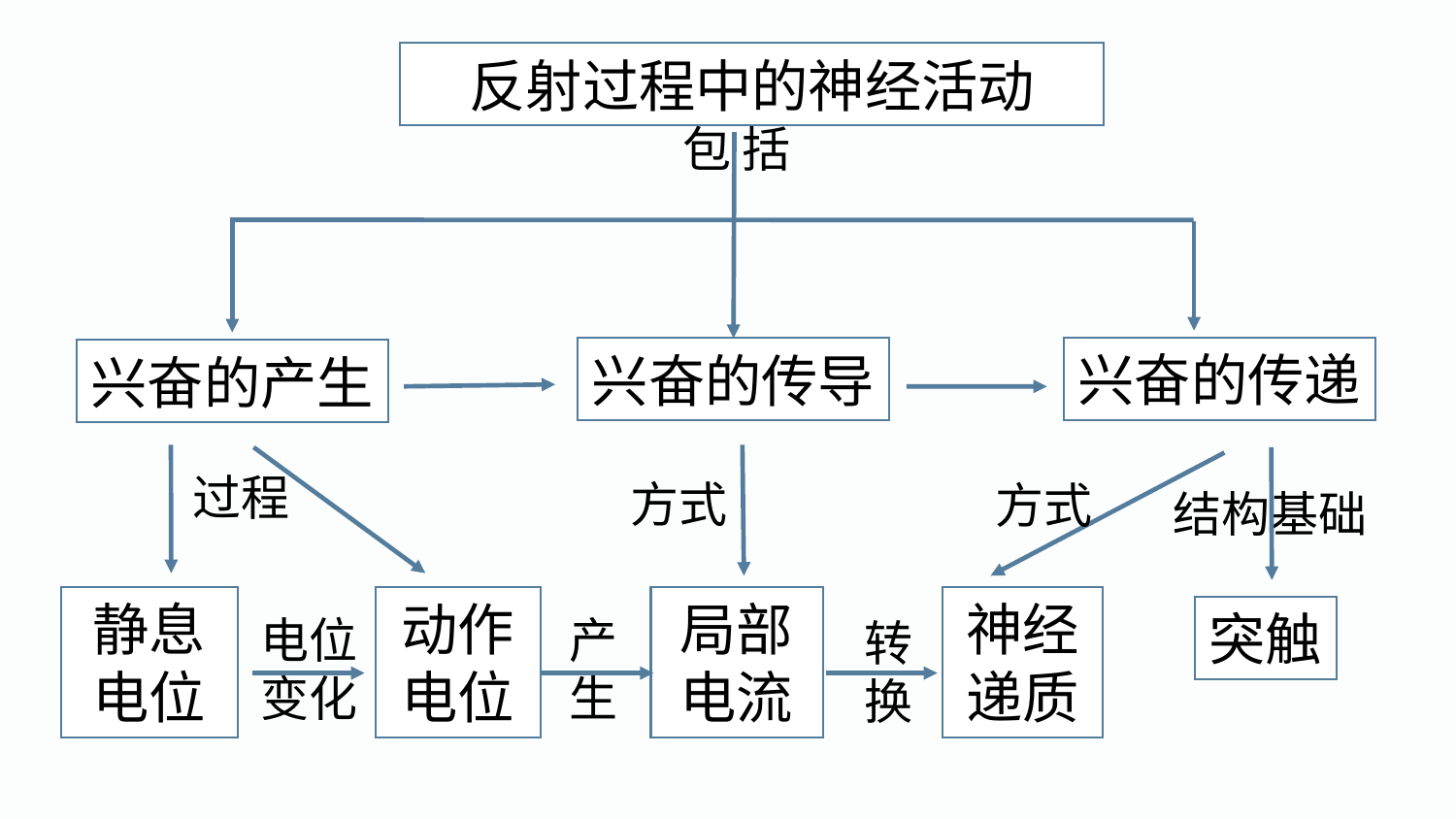

反射过程中的神经活动
包 括
兴奋的传递
兴奋的传导
兴奋的产生
过程
方式
方式
结构基础
静息电位
动作电位
局部电流
神经递质
突触
电位变化
产生
转换